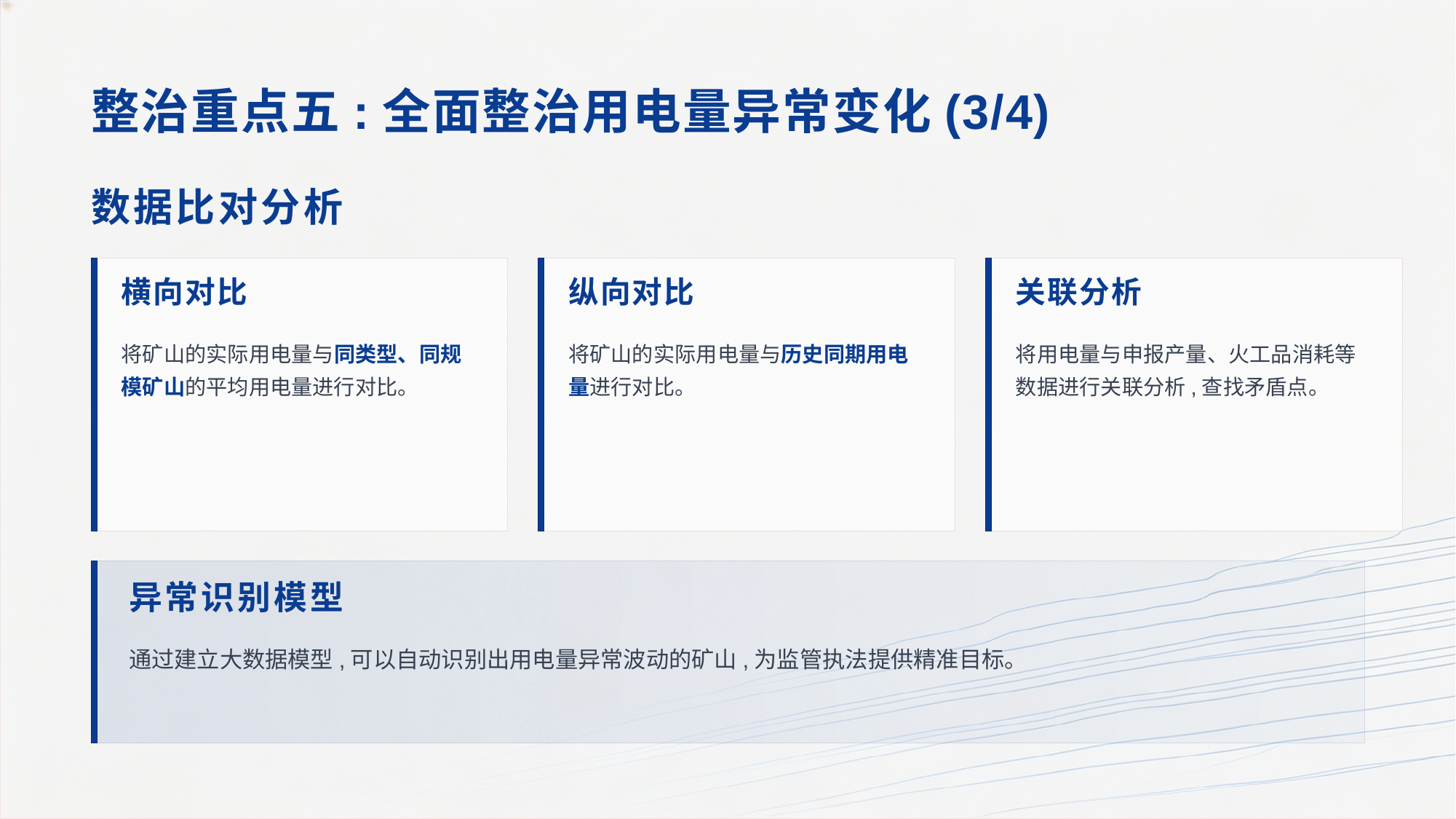

整治重点五:全面整治用电量异常变化(3/4)
数据比对分析

横向对比
纵向对比
关联分析
将矿山的实际用电量与同类型、同规模矿山的平均用电量进行对比。
将矿山的实际用电量与历史同期用电量进行对比。
将用电量与申报产量、火工品消耗等数据进行关联分析,查找矛盾点。

异常识别模型
通过建立大数据模型,可以自动识别出用电量异常波动的矿山,为监管执法提供精准目标。